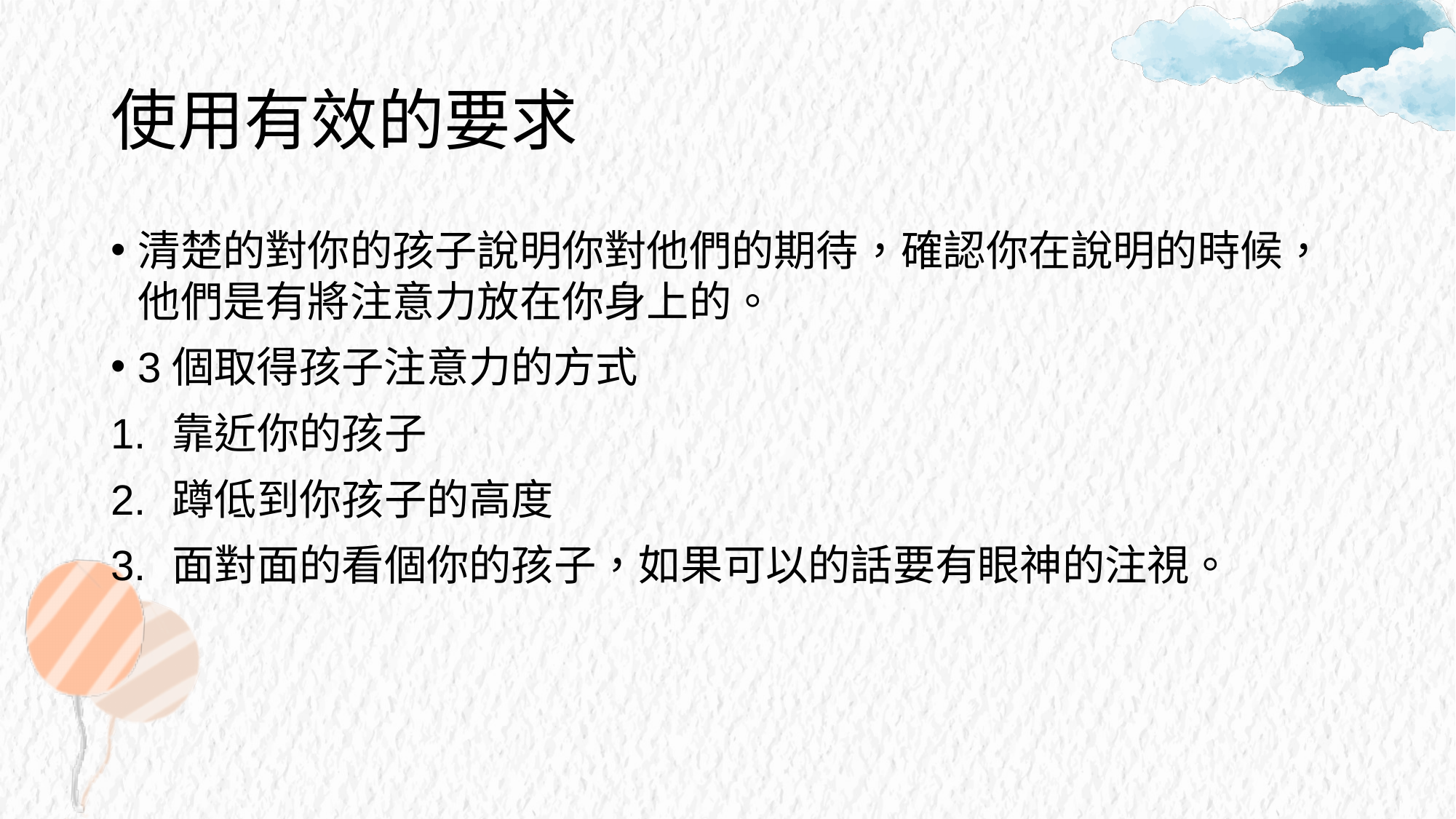

# 使用有效的要求
清楚的對你的孩子說明你對他們的期待，確認你在說明的時候，他們是有將注意力放在你身上的。
3個取得孩子注意力的方式
靠近你的孩子
蹲低到你孩子的高度
面對面的看個你的孩子，如果可以的話要有眼神的注視。